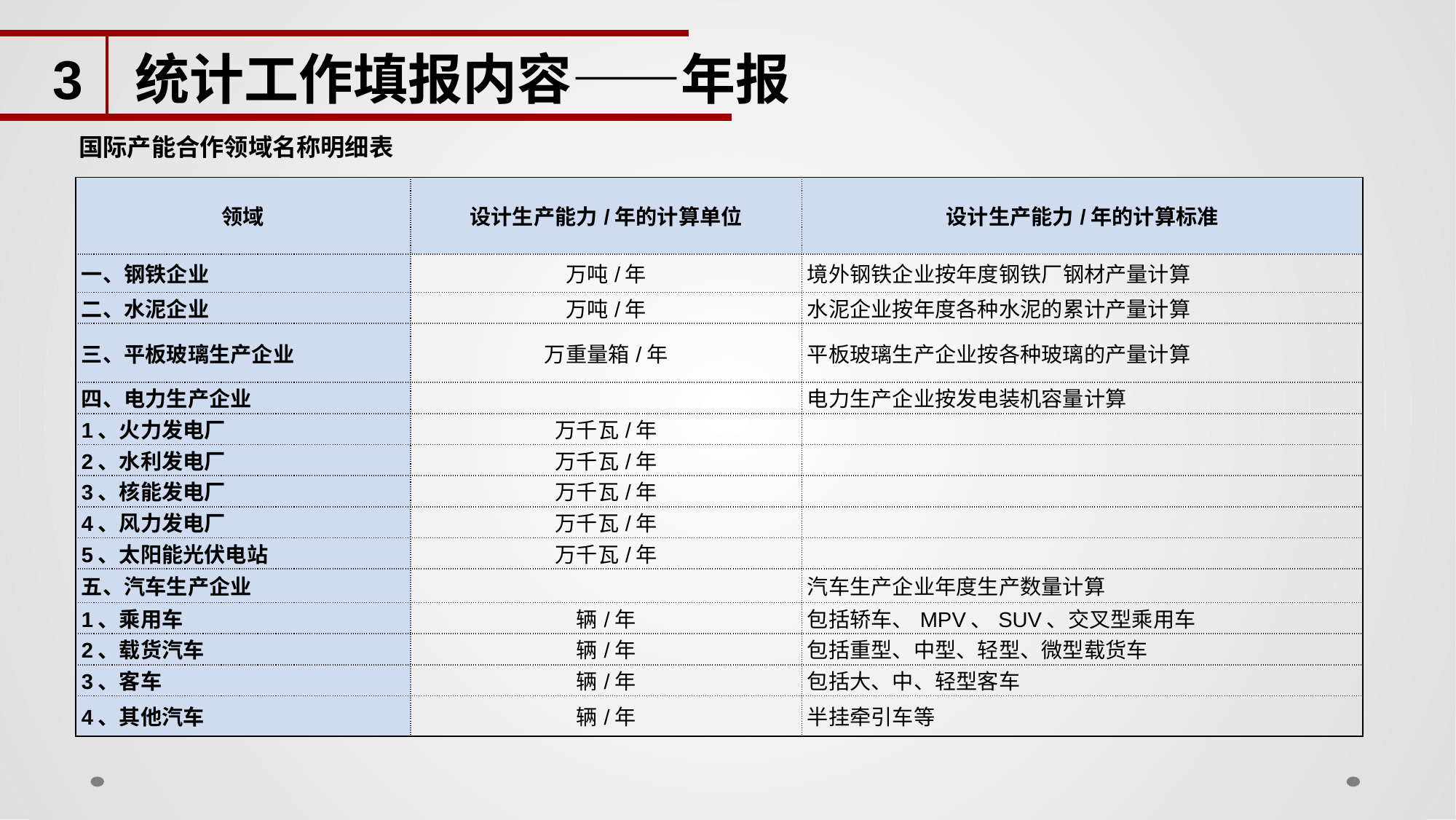

3
统计工作填报内容——年报
国际产能合作领域名称明细表
| 领域 | 设计生产能力/年的计算单位 | 设计生产能力/年的计算标准 |
| --- | --- | --- |
| 一、钢铁企业 | 万吨/年 | 境外钢铁企业按年度钢铁厂钢材产量计算 |
| 二、水泥企业 | 万吨/年 | 水泥企业按年度各种水泥的累计产量计算 |
| 三、平板玻璃生产企业 | 万重量箱/年 | 平板玻璃生产企业按各种玻璃的产量计算 |
| 四、电力生产企业 |  | 电力生产企业按发电装机容量计算 |
| 1、火力发电厂 | 万千瓦/年 |  |
| 2、水利发电厂 | 万千瓦/年 |  |
| 3、核能发电厂 | 万千瓦/年 |  |
| 4、风力发电厂 | 万千瓦/年 |  |
| 5、太阳能光伏电站 | 万千瓦/年 |  |
| 五、汽车生产企业 |  | 汽车生产企业年度生产数量计算 |
| 1、乘用车 | 辆/年 | 包括轿车、MPV、SUV、交叉型乘用车 |
| 2、载货汽车 | 辆/年 | 包括重型、中型、轻型、微型载货车 |
| 3、客车 | 辆/年 | 包括大、中、轻型客车 |
| 4、其他汽车 | 辆/年 | 半挂牵引车等 |